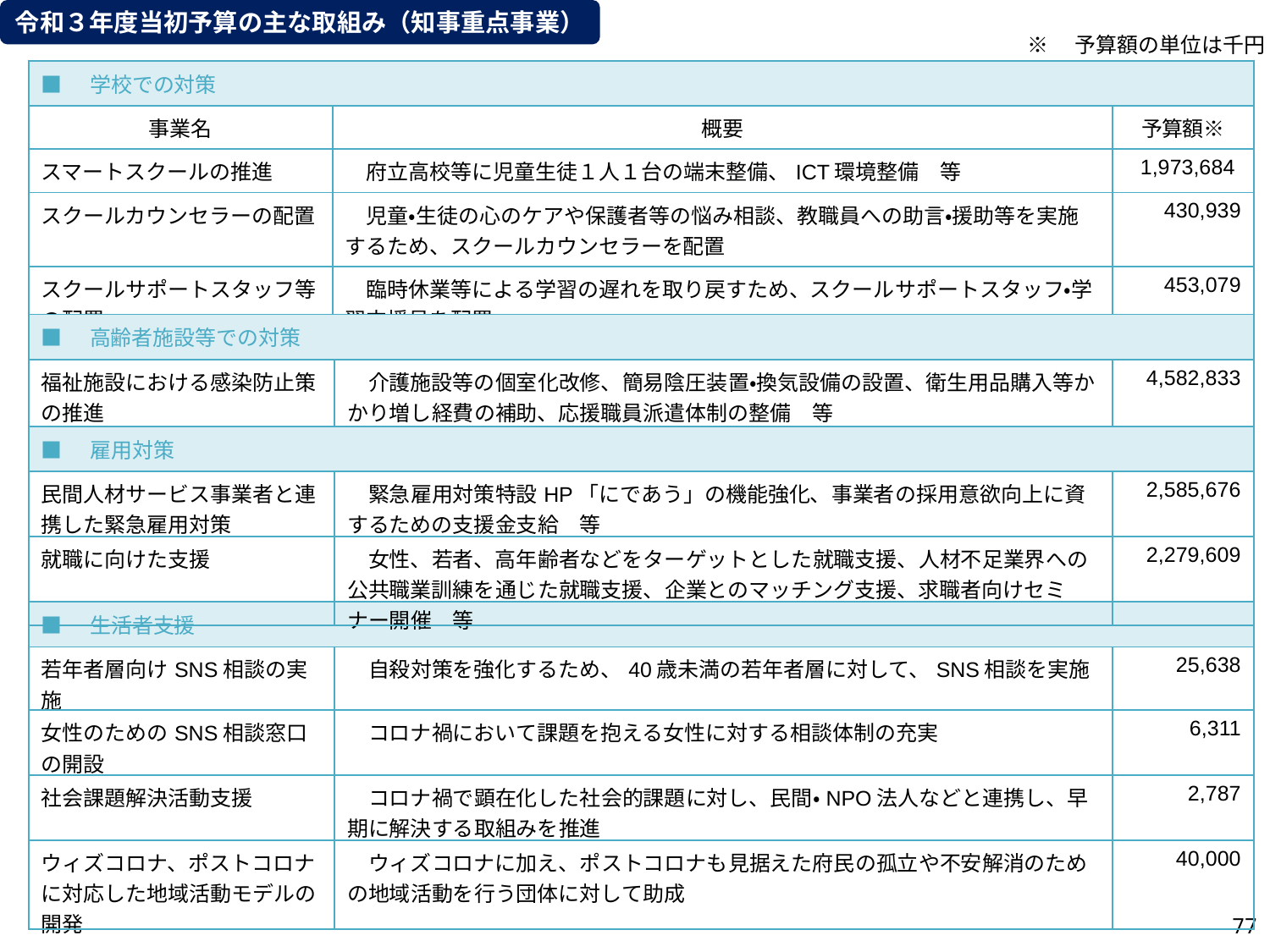

令和３年度当初予算の主な取組み（知事重点事業）
※　予算額の単位は千円
| ■　学校での対策 |  |  |
| --- | --- | --- |
| 事業名 | 概要 | 予算額※ |
| スマートスクールの推進 | 府立高校等に児童生徒１人１台の端末整備、ICT環境整備　等 | 1,973,684 |
| スクールカウンセラーの配置 | 児童・生徒の心のケアや保護者等の悩み相談、教職員への助言・援助等を実施するため、スクールカウンセラーを配置 | 430,939 |
| スクールサポートスタッフ等の配置 | 臨時休業等による学習の遅れを取り戻すため、スクールサポートスタッフ・学習支援員を配置 | 453,079 |
| ■　高齢者施設等での対策 |  |  |
| --- | --- | --- |
| 福祉施設における感染防止策の推進 | 介護施設等の個室化改修、簡易陰圧装置・換気設備の設置、衛生用品購入等かかり増し経費の補助、応援職員派遣体制の整備　等 | 4,582,833 |
| ■　雇用対策 |  |  |
| --- | --- | --- |
| 民間人材サービス事業者と連携した緊急雇用対策 | 緊急雇用対策特設HP「にであう」の機能強化、事業者の採用意欲向上に資するための支援金支給　等 | 2,585,676 |
| 就職に向けた支援 | 女性、若者、高年齢者などをターゲットとした就職支援、人材不足業界への公共職業訓練を通じた就職支援、企業とのマッチング支援、求職者向けセミナー開催　等 | 2,279,609 |
| ■　生活者支援 |  |  |
| --- | --- | --- |
| 若年者層向けSNS相談の実施 | 自殺対策を強化するため、40歳未満の若年者層に対して、SNS相談を実施 | 25,638 |
| 女性のためのSNS相談窓口の開設 | コロナ禍において課題を抱える女性に対する相談体制の充実 | 6,311 |
| 社会課題解決活動支援 | コロナ禍で顕在化した社会的課題に対し、民間・NPO法人などと連携し、早期に解決する取組みを推進 | 2,787 |
| ウィズコロナ、ポストコロナに対応した地域活動モデルの開発 | ウィズコロナに加え、ポストコロナも見据えた府民の孤立や不安解消のための地域活動を行う団体に対して助成 | 40,000 |
77